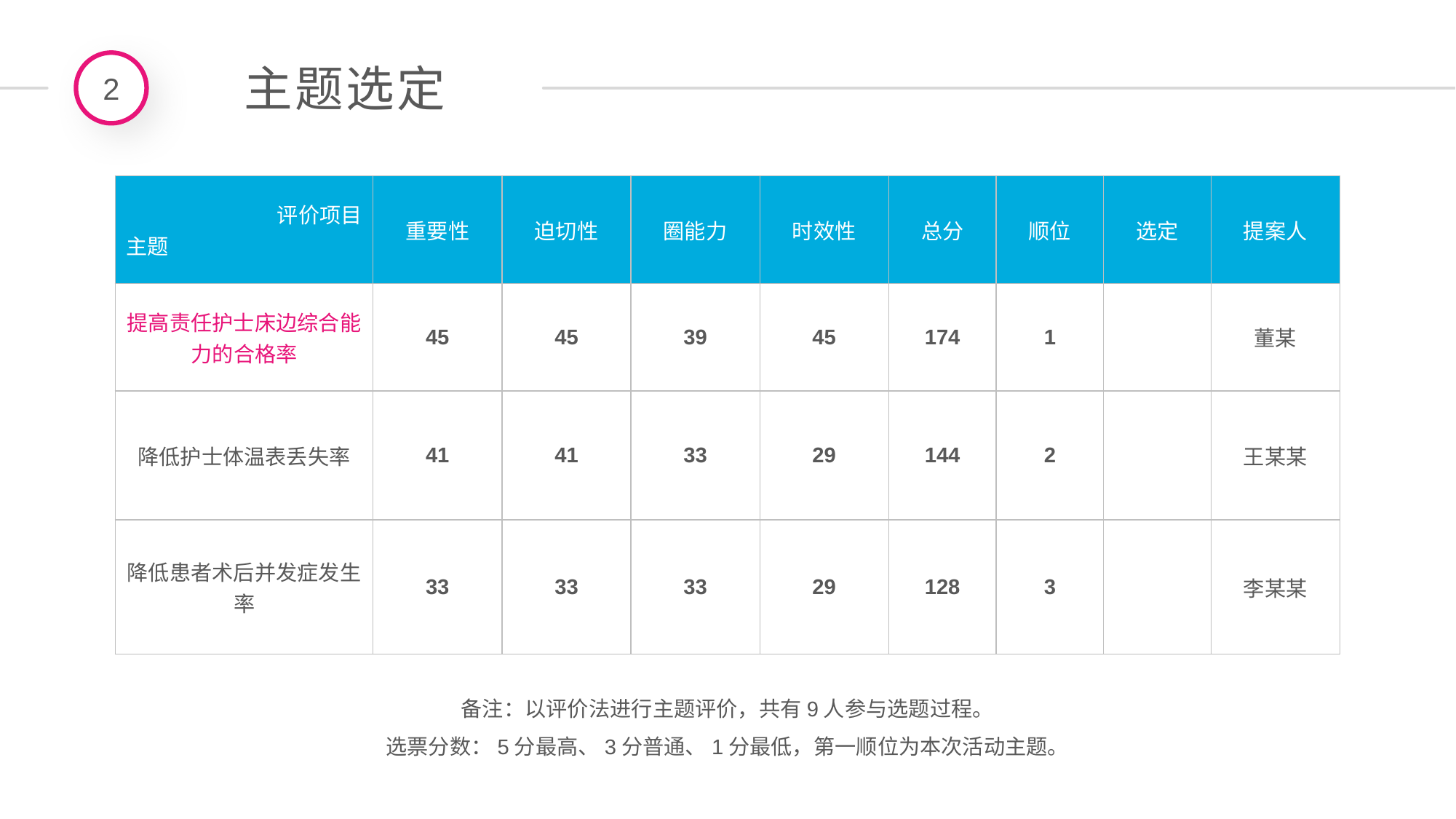

2
主题选定
| 评价项目 主题 | 重要性 | 迫切性 | 圈能力 | 时效性 | 总分 | 顺位 | 选定 | 提案人 |
| --- | --- | --- | --- | --- | --- | --- | --- | --- |
| 提高责任护士床边综合能力的合格率 | 45 | 45 | 39 | 45 | 174 | 1 |  | 董某 |
| 降低护士体温表丢失率 | 41 | 41 | 33 | 29 | 144 | 2 |  | 王某某 |
| 降低患者术后并发症发生率 | 33 | 33 | 33 | 29 | 128 | 3 |  | 李某某 |
备注：以评价法进行主题评价，共有9人参与选题过程。
选票分数：5分最高、3分普通、1分最低，第一顺位为本次活动主题。
延时符